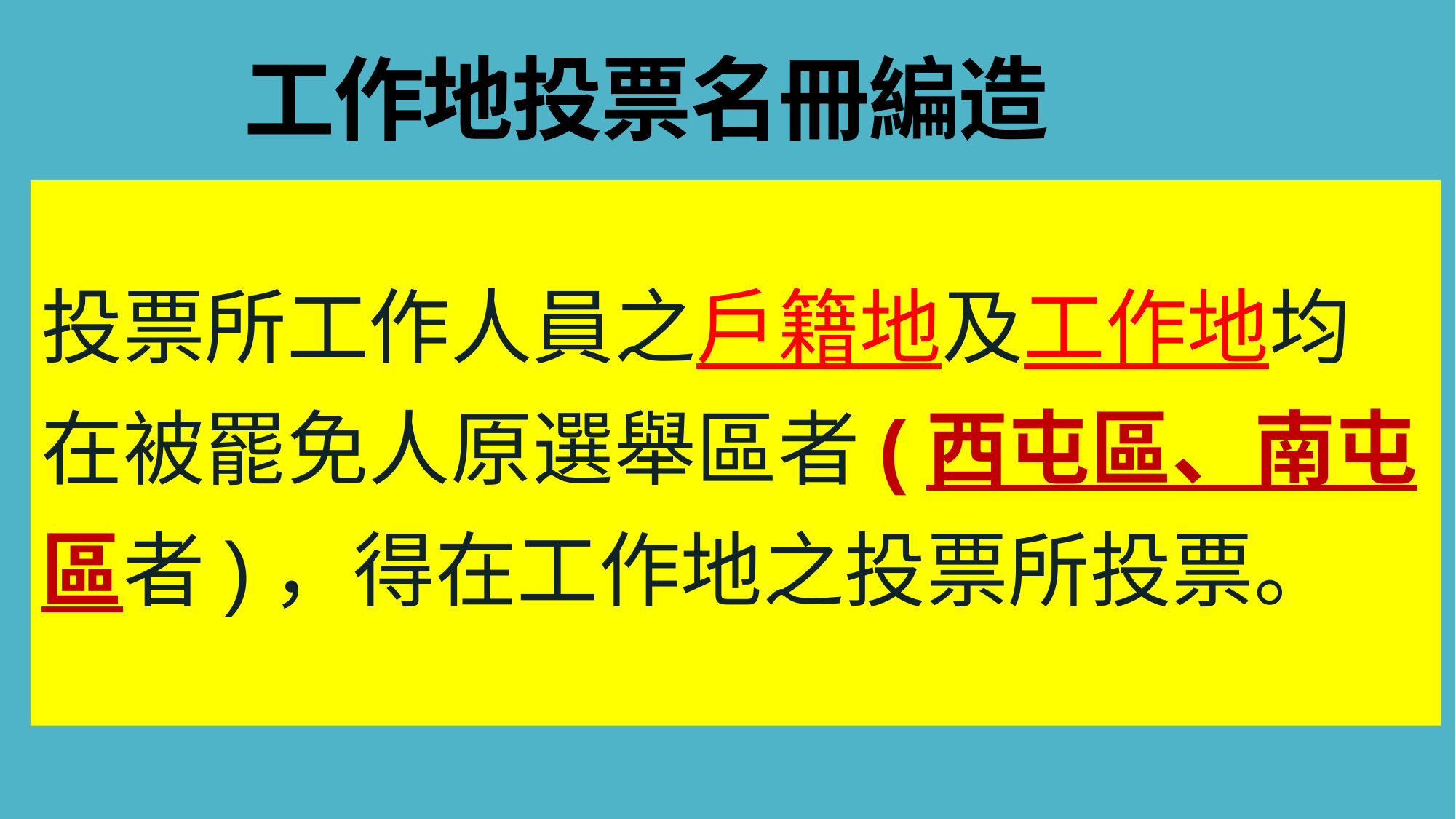

工作地投票名冊編造

投票所工作人員之戶籍地及工作地均在被罷免人原選舉區者(西屯區、南屯區者)，得在工作地之投票所投票。